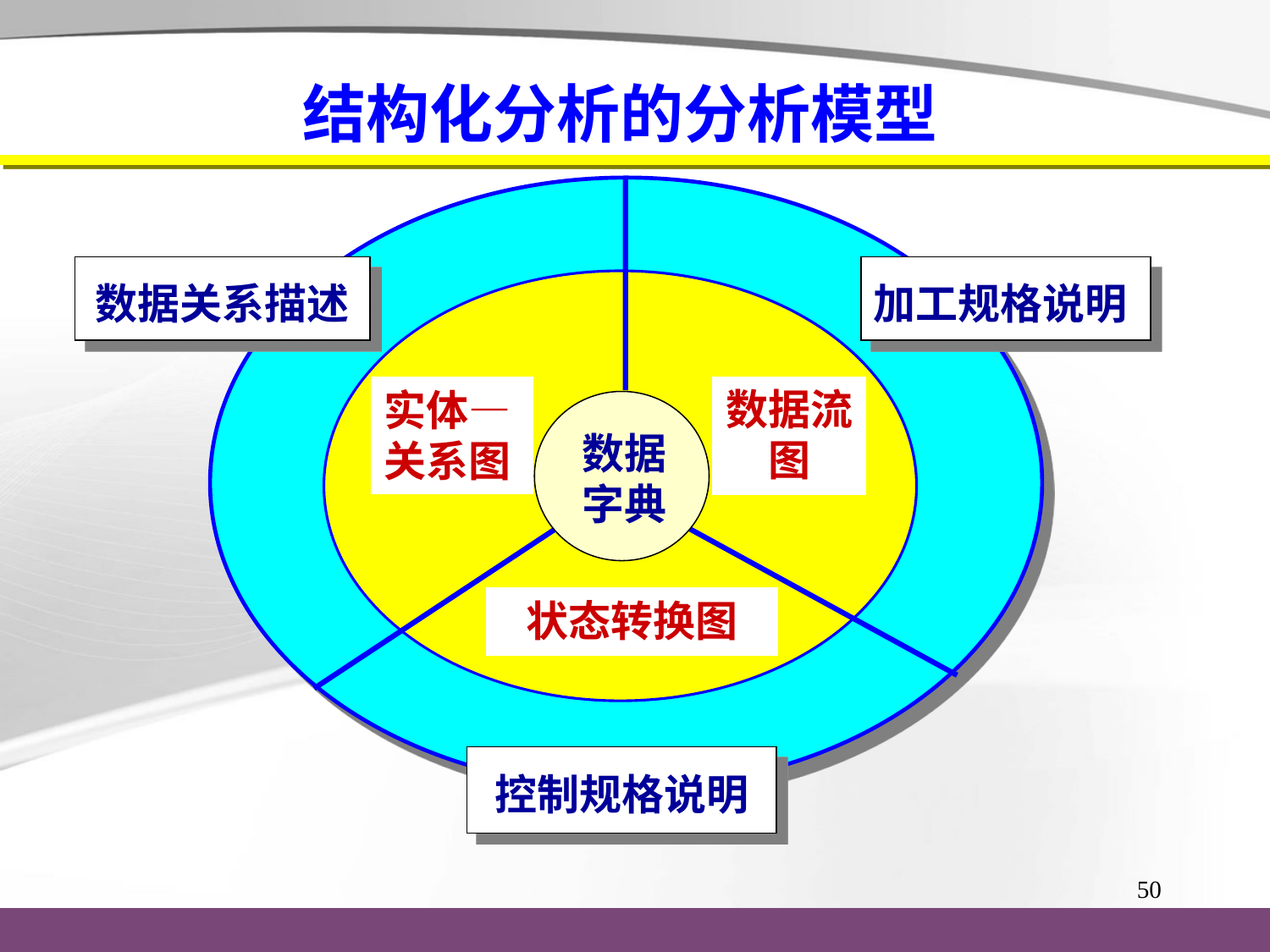

结构化分析的分析模型

数据关系描述
加工规格说明

数据流图
实体—
关系图

数据
字典

状态转换图
控制规格说明
50